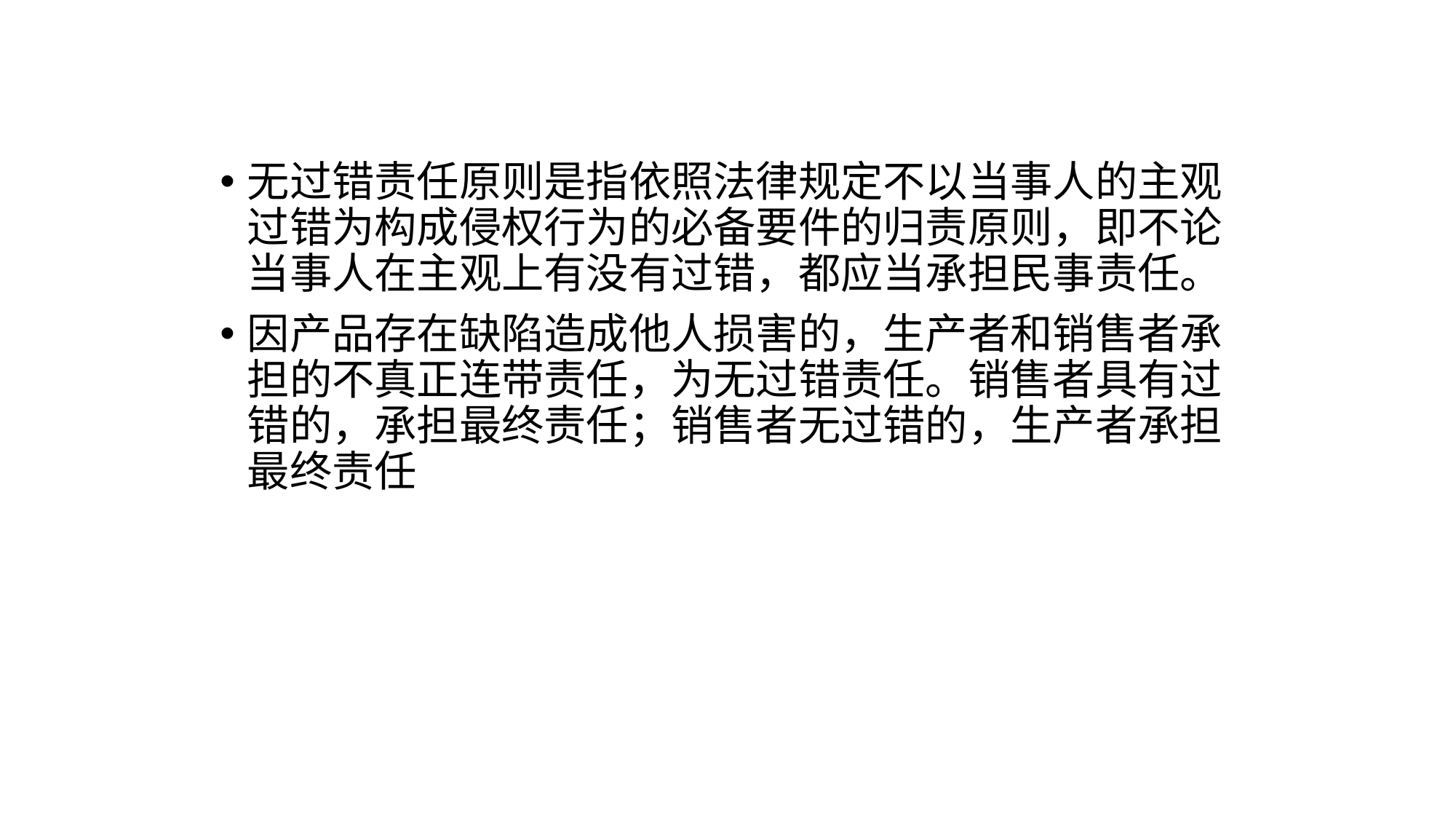

无过错责任原则是指依照法律规定不以当事人的主观过错为构成侵权行为的必备要件的归责原则，即不论当事人在主观上有没有过错，都应当承担民事责任。
因产品存在缺陷造成他人损害的，生产者和销售者承担的不真正连带责任，为无过错责任。销售者具有过错的，承担最终责任；销售者无过错的，生产者承担最终责任